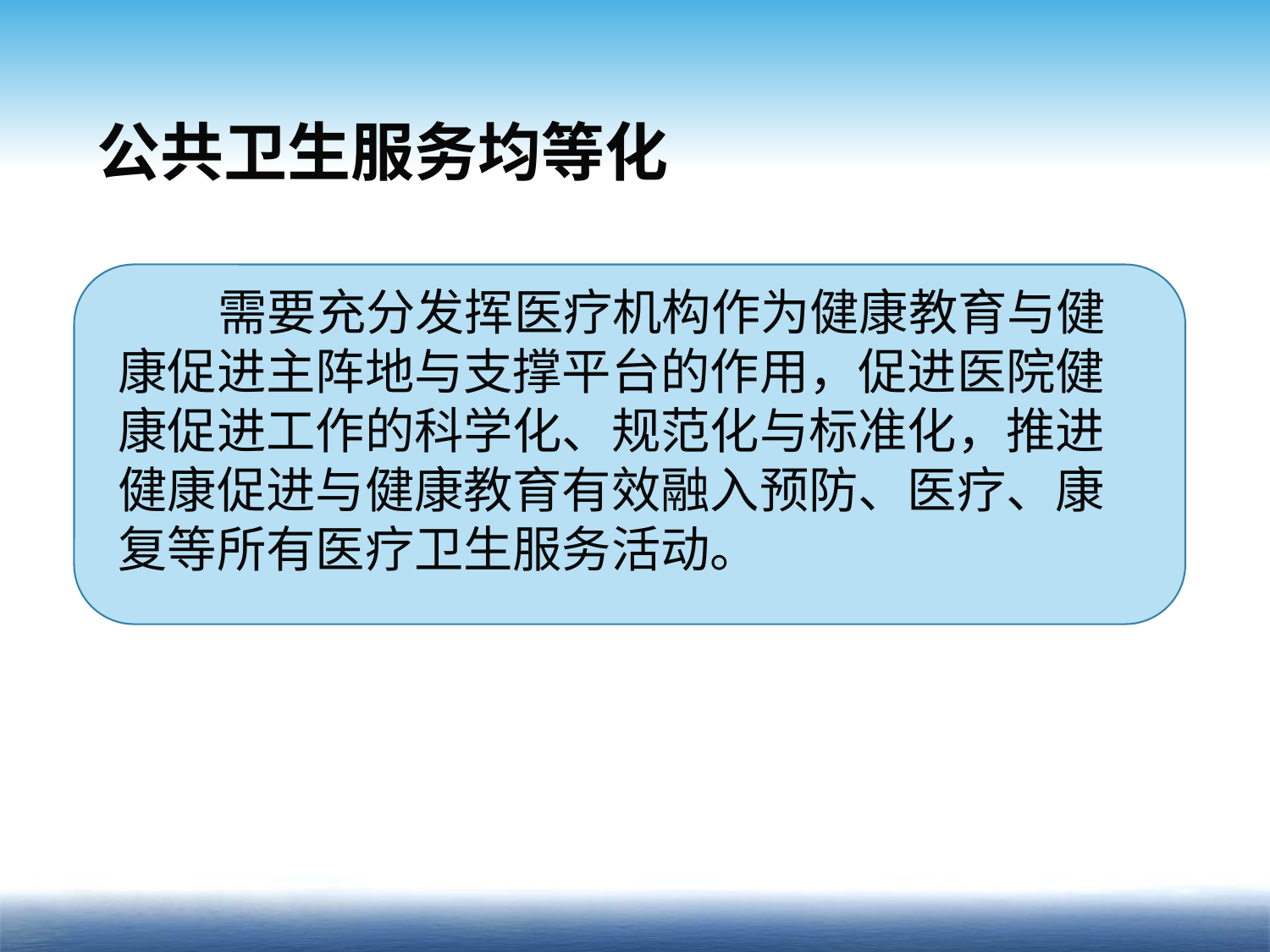

公共卫生服务均等化

        需要充分发挥医疗机构作为健康教育与健康促进主阵地与支撑平台的作用，促进医院健康促进工作的科学化、规范化与标准化，推进健康促进与健康教育有效融入预防、医疗、康复等所有医疗卫生服务活动。